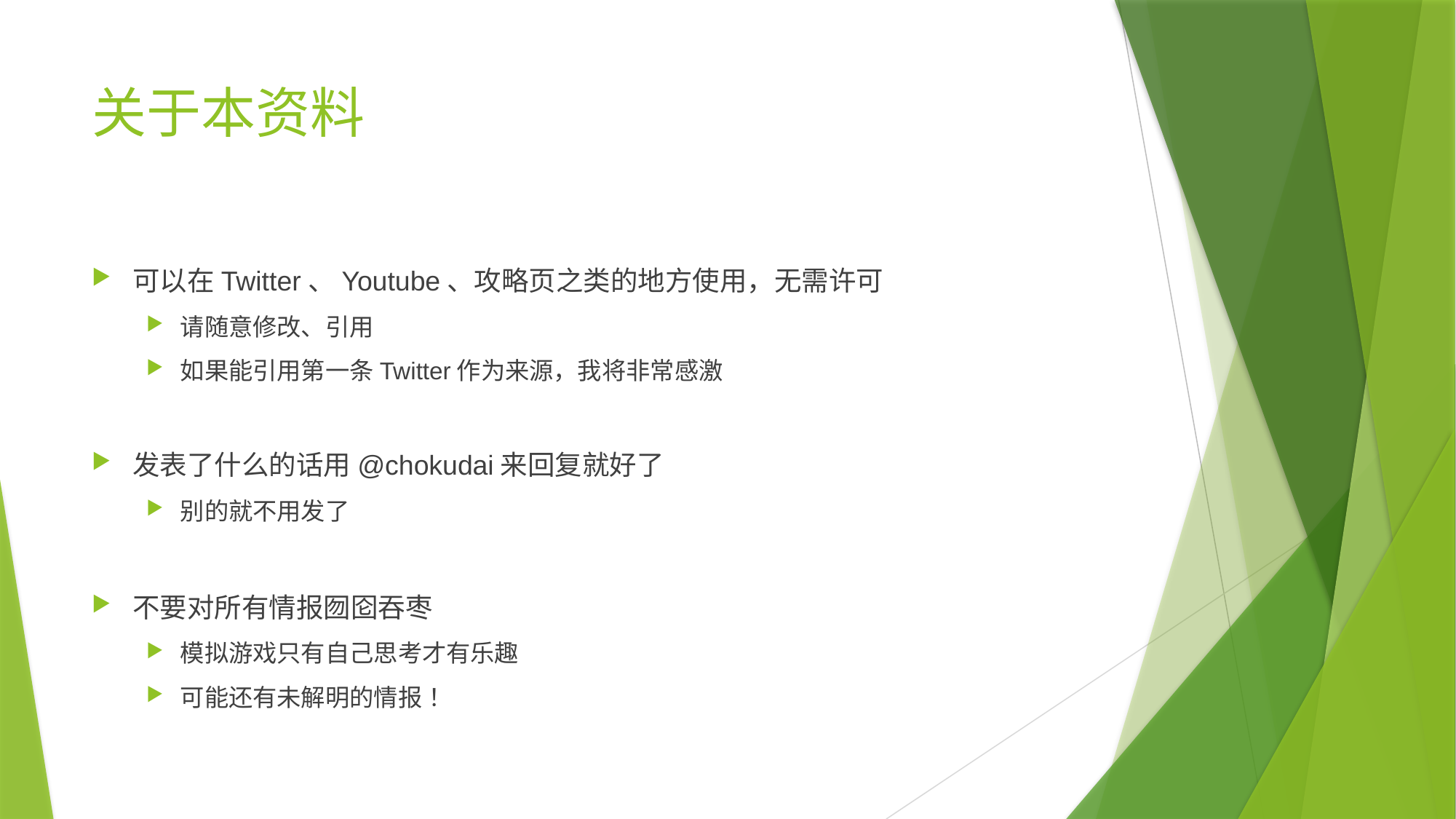

# 关于本资料
可以在Twitter、Youtube、攻略页之类的地方使用，无需许可
请随意修改、引用
如果能引用第一条Twitter作为来源，我将非常感激

发表了什么的话用@chokudai来回复就好了
别的就不用发了

不要对所有情报囫囵吞枣
模拟游戏只有自己思考才有乐趣
可能还有未解明的情报！